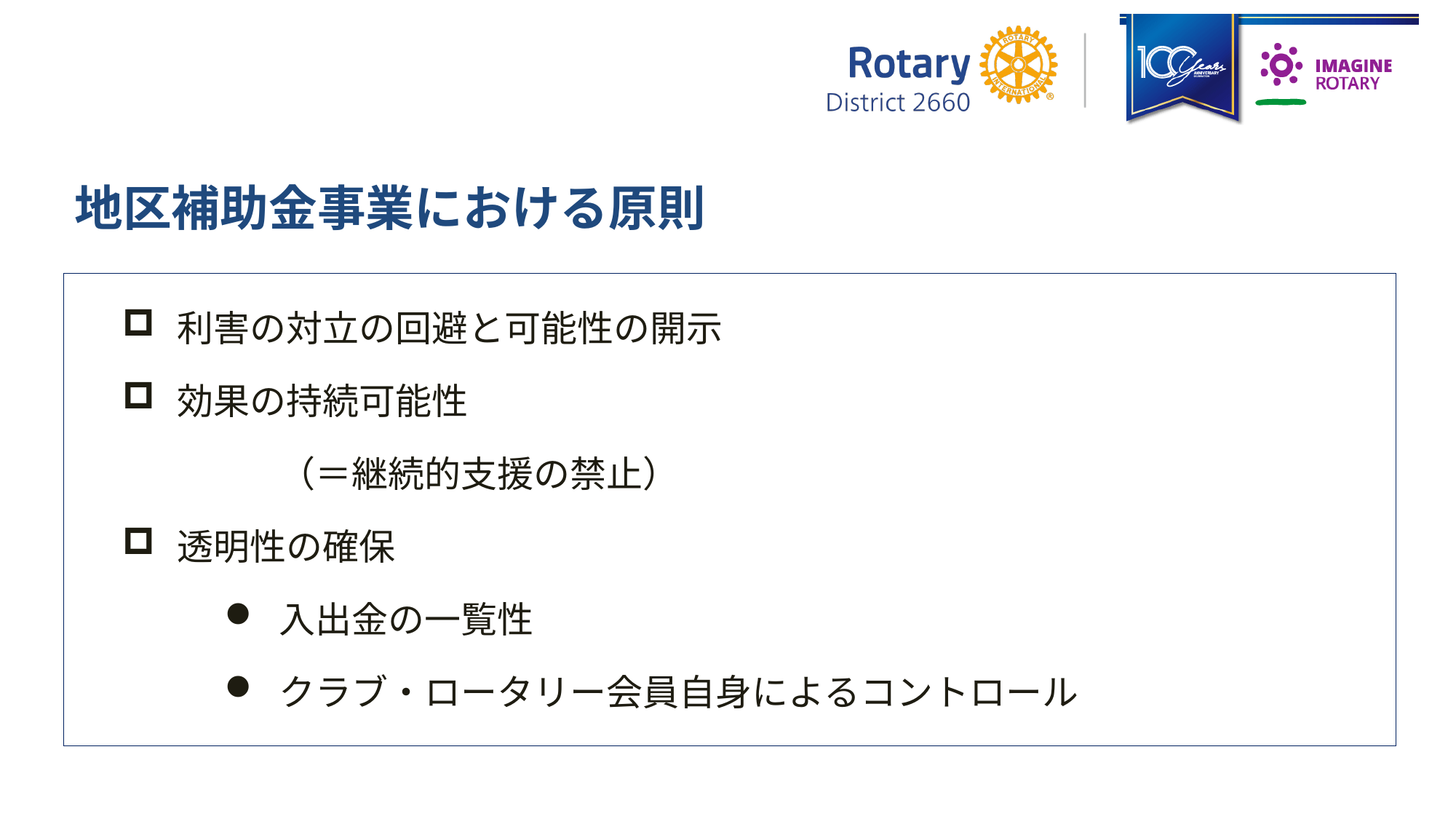

地区補助金事業における原則
利害の対立の回避と可能性の開示
効果の持続可能性
（＝継続的支援の禁止）
透明性の確保
入出金の一覧性
クラブ・ロータリー会員自身によるコントロール